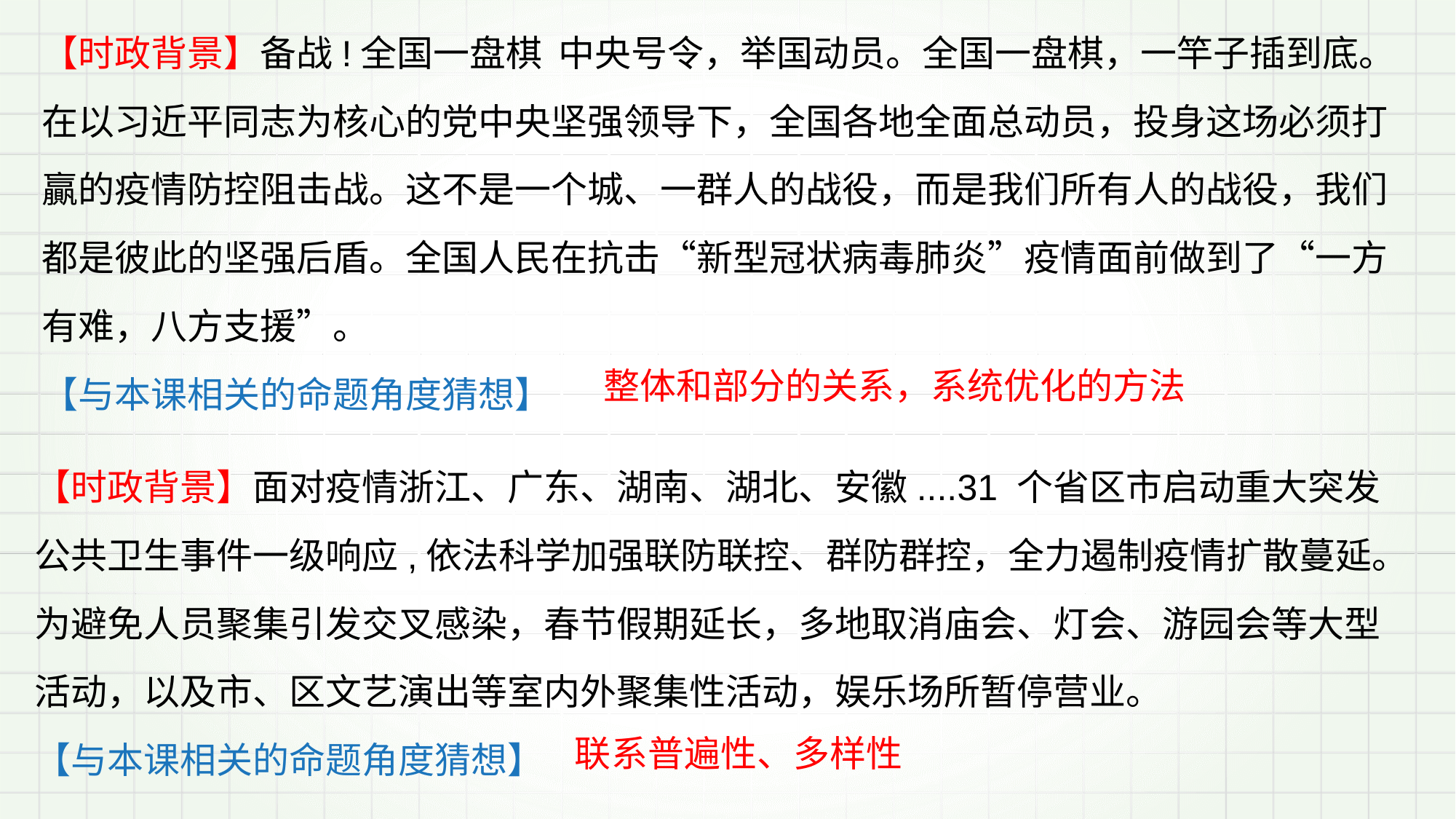

【时政背景】备战!全国一盘棋  中央号令，举国动员。全国一盘棋，一竿子插到底。在以习近平同志为核心的党中央坚强领导下，全国各地全面总动员，投身这场必须打贏的疫情防控阻击战。这不是一个城、一群人的战役，而是我们所有人的战役，我们都是彼此的坚强后盾。全国人民在抗击“新型冠状病毒肺炎”疫情面前做到了“一方有难，八方支援”。
【与本课相关的命题角度猜想】

整体和部分的关系，系统优化的方法
【时政背景】面对疫情浙江、广东、湖南、湖北、安徽....31 个省区市启动重大突发公共卫生事件一级响应,依法科学加强联防联控、群防群控，全力遏制疫情扩散蔓延。为避免人员聚集引发交叉感染，春节假期延长，多地取消庙会、灯会、游园会等大型活动，以及市、区文艺演出等室内外聚集性活动，娱乐场所暂停营业。
【与本课相关的命题角度猜想】
联系普遍性、多样性